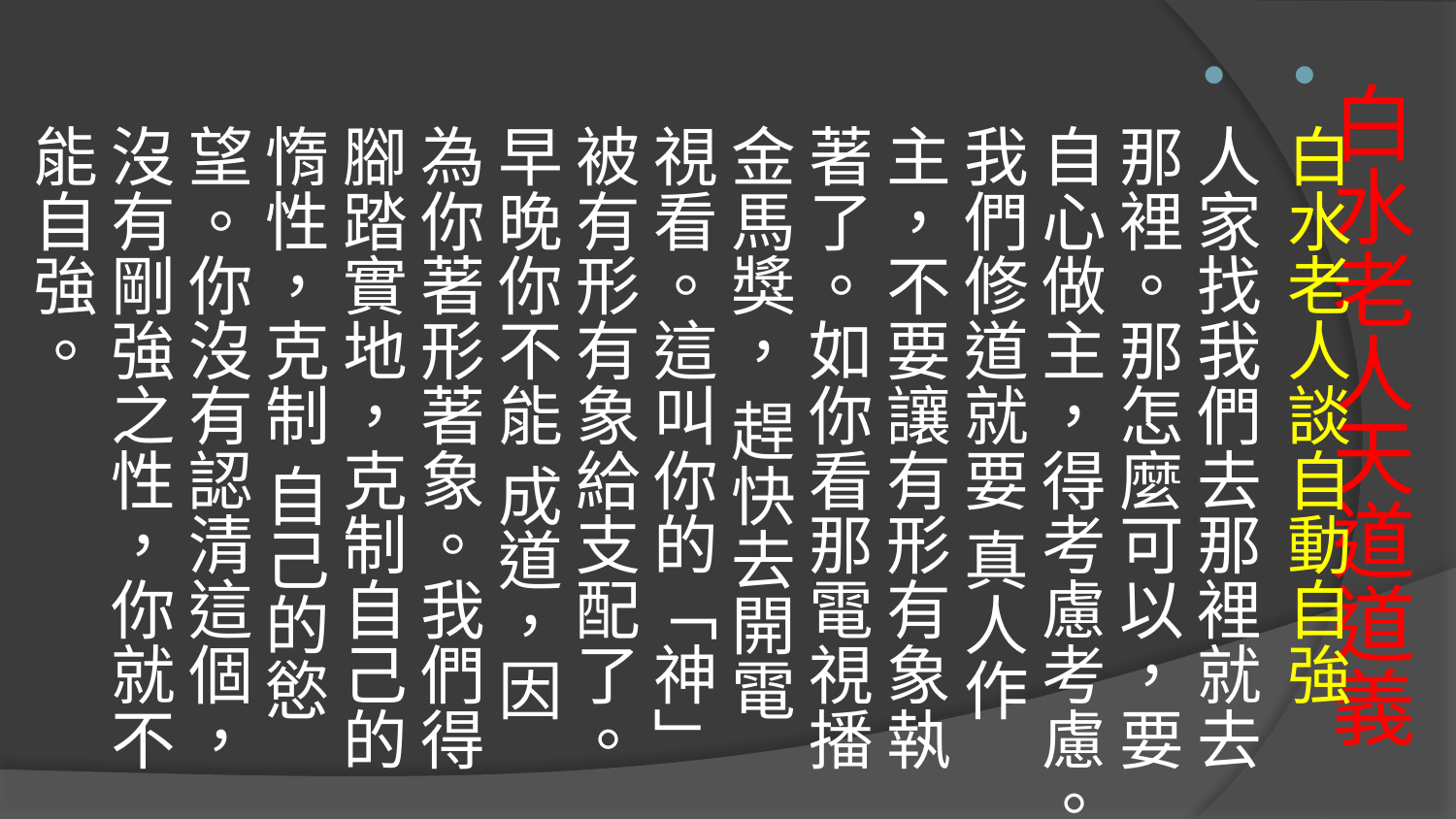

白水老人談自動自強
人家找我們去那裡就去那裡。那怎麼可以，要自心做主，得考慮考慮。我們修道就要 真人作主，不要讓有形有象執著了。如你看那電視播金馬獎， 趕快去開電視看。這叫你的「神」被有形有象給支配了。早晚你不能 成道，因為你著形著象。我們得腳踏實地，克制自己的惰性，克制 自己的慾望。你沒有認清這個，沒有剛強之性，你就不能自強。
# 白水老人天道道義